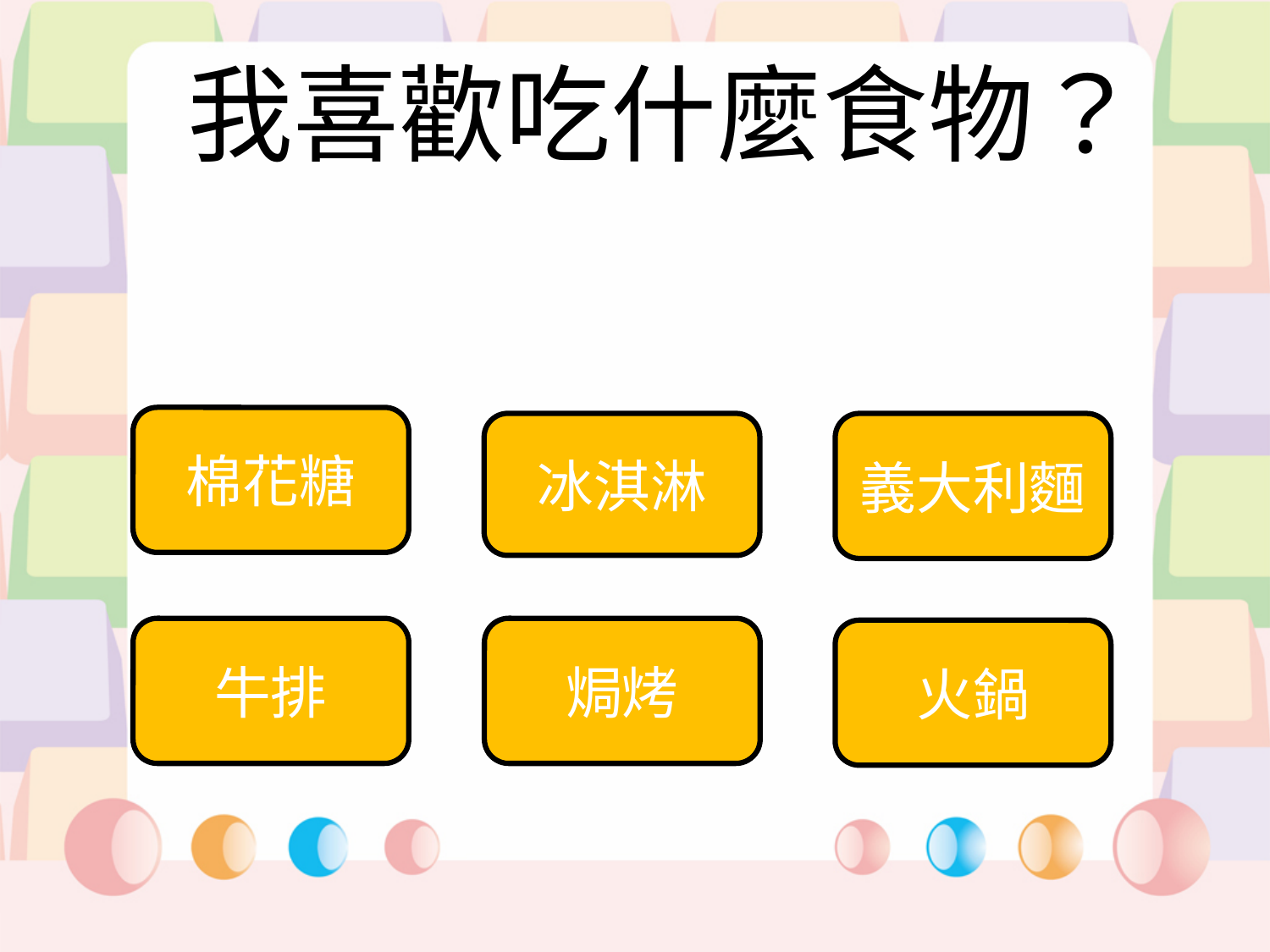

# 我喜歡吃什麼食物？
棉花糖
冰淇淋
義大利麵
牛排
焗烤
火鍋